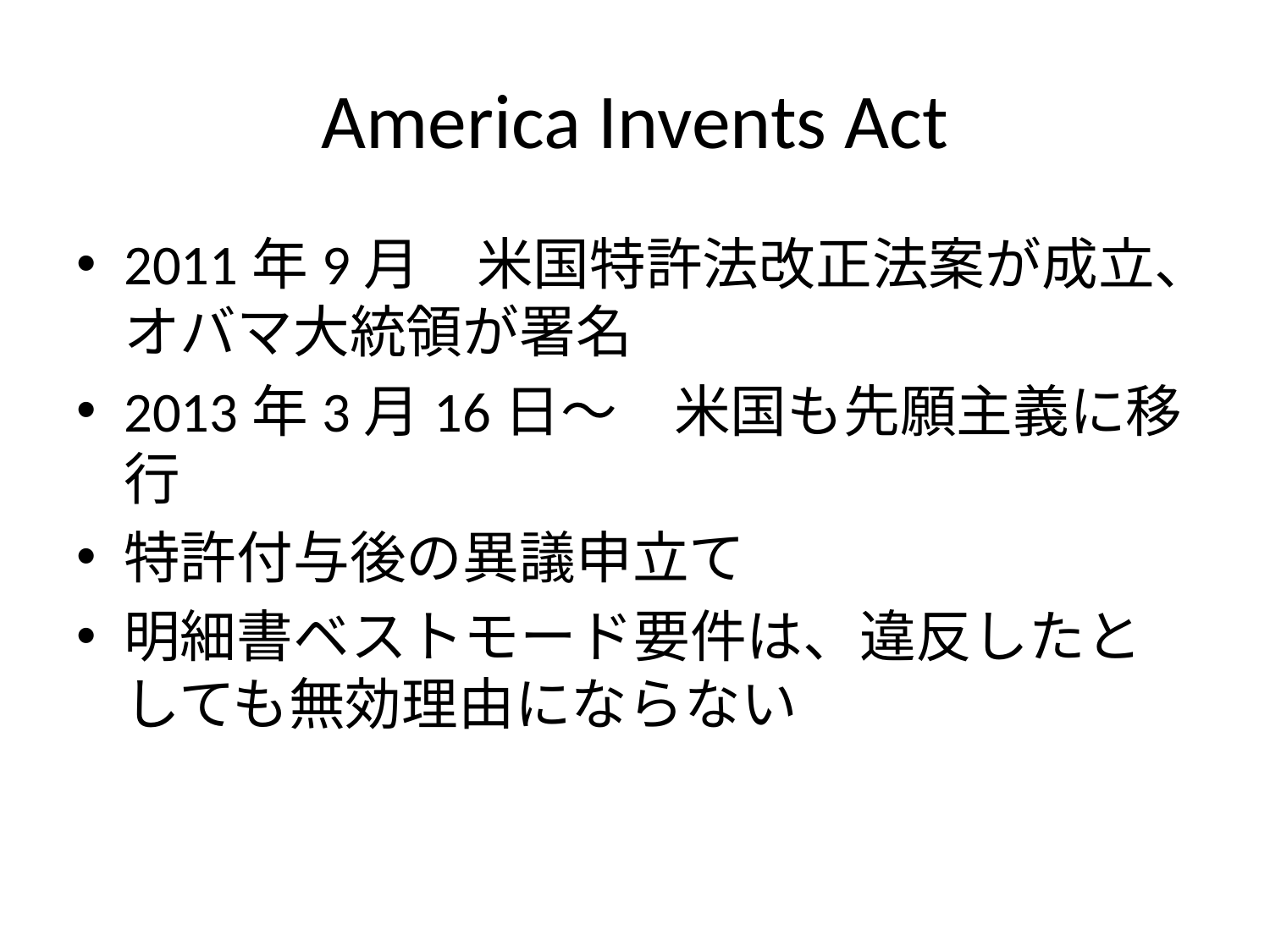

# America Invents Act
2011年9月　米国特許法改正法案が成立、オバマ大統領が署名
2013年3月16日～　米国も先願主義に移行
特許付与後の異議申立て
明細書ベストモード要件は、違反したとしても無効理由にならない